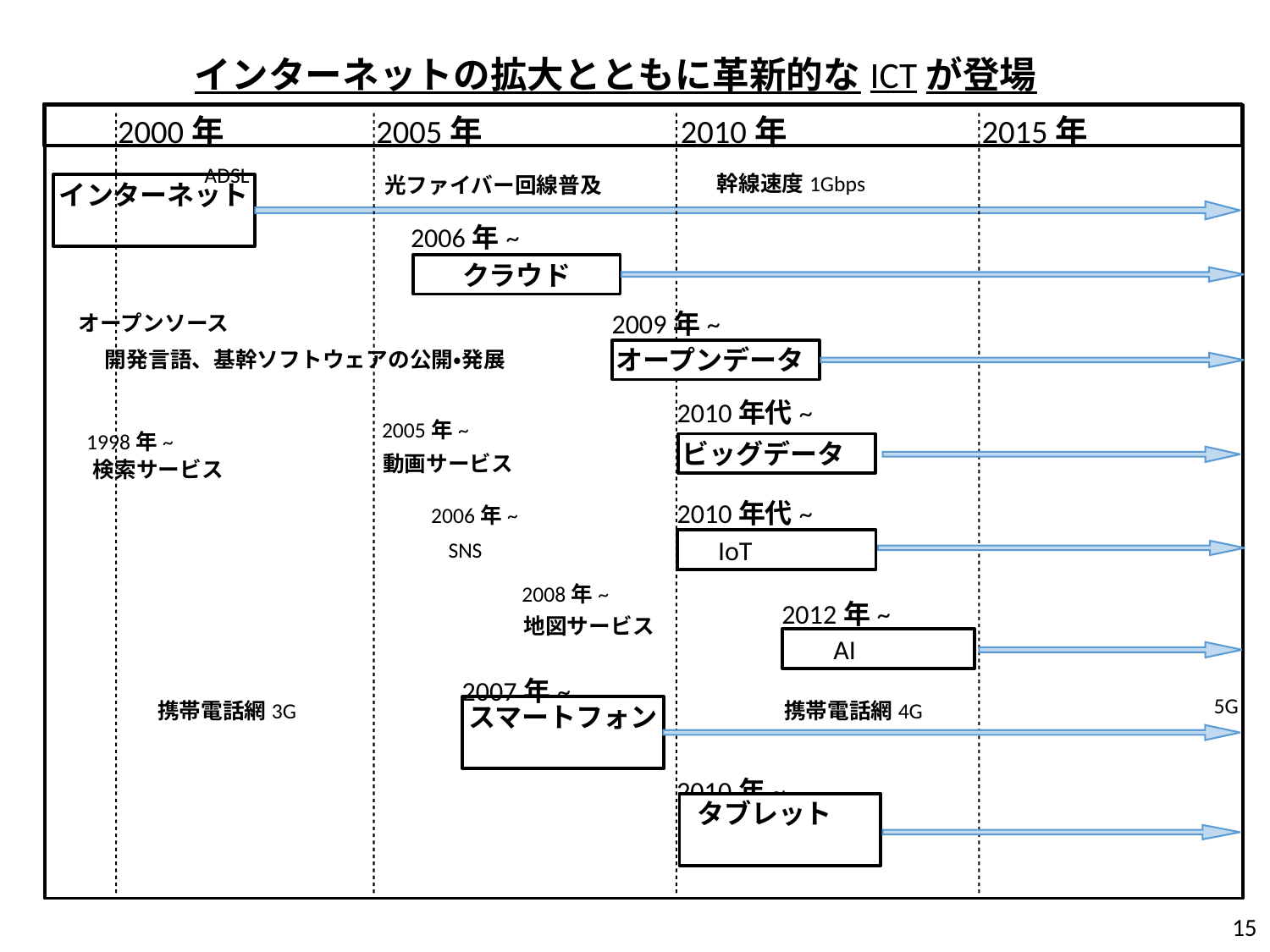

インターネットの拡大とともに革新的なICTが登場

2000年
2005年
2010年
2015年

ADSL
幹線速度1Gbps
光ファイバー回線普及
インターネット

2006年~
クラウド

2009年~
オープンソース
オープンデータ
開発言語、基幹ソフトウェアの公開・発展

2010年代~
2005年~
1998年~
ビッグデータ
動画サービス

検索サービス
2010年代~
2006年~
IoT
SNS

2008年~
2012年~
地図サービス
AI

2007年~
5G
携帯電話網3G
携帯電話網4G
スマートフォン

2010年~
タブレット

15